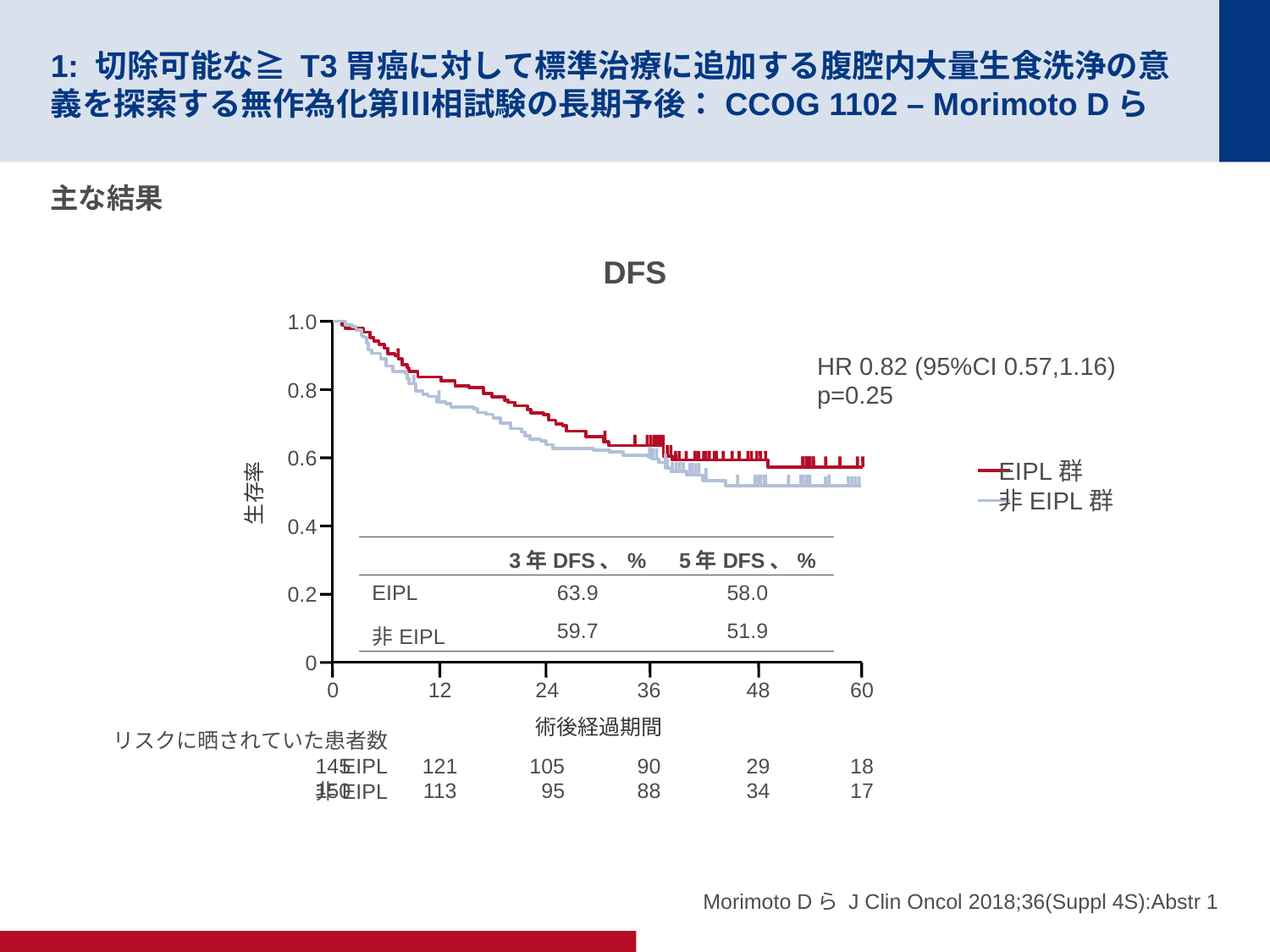

# 1: 切除可能な≧ T3胃癌に対して標準治療に追加する腹腔内大量生食洗浄の意義を探索する無作為化第Ⅲ相試験の長期予後：CCOG 1102 – Morimoto Dら
主な結果
DFS
1.0

HR 0.82 (95%CI 0.57,1.16)
p=0.25
0.8
0.6
EIPL群
非EIPL群
生存率
0.4
|  | 3年DFS、% | 5年DFS、% |
| --- | --- | --- |
| EIPL | 63.9 | 58.0 |
| 非EIPL | 59.7 | 51.9 |
0.2
0
0

145
150
12

121
113
24

105
95
36

90
88
48

29
34
60

18
17
術後経過期間
リスクに晒されていた患者数
EIPL
非EIPL
Morimoto Dら J Clin Oncol 2018;36(Suppl 4S):Abstr 1